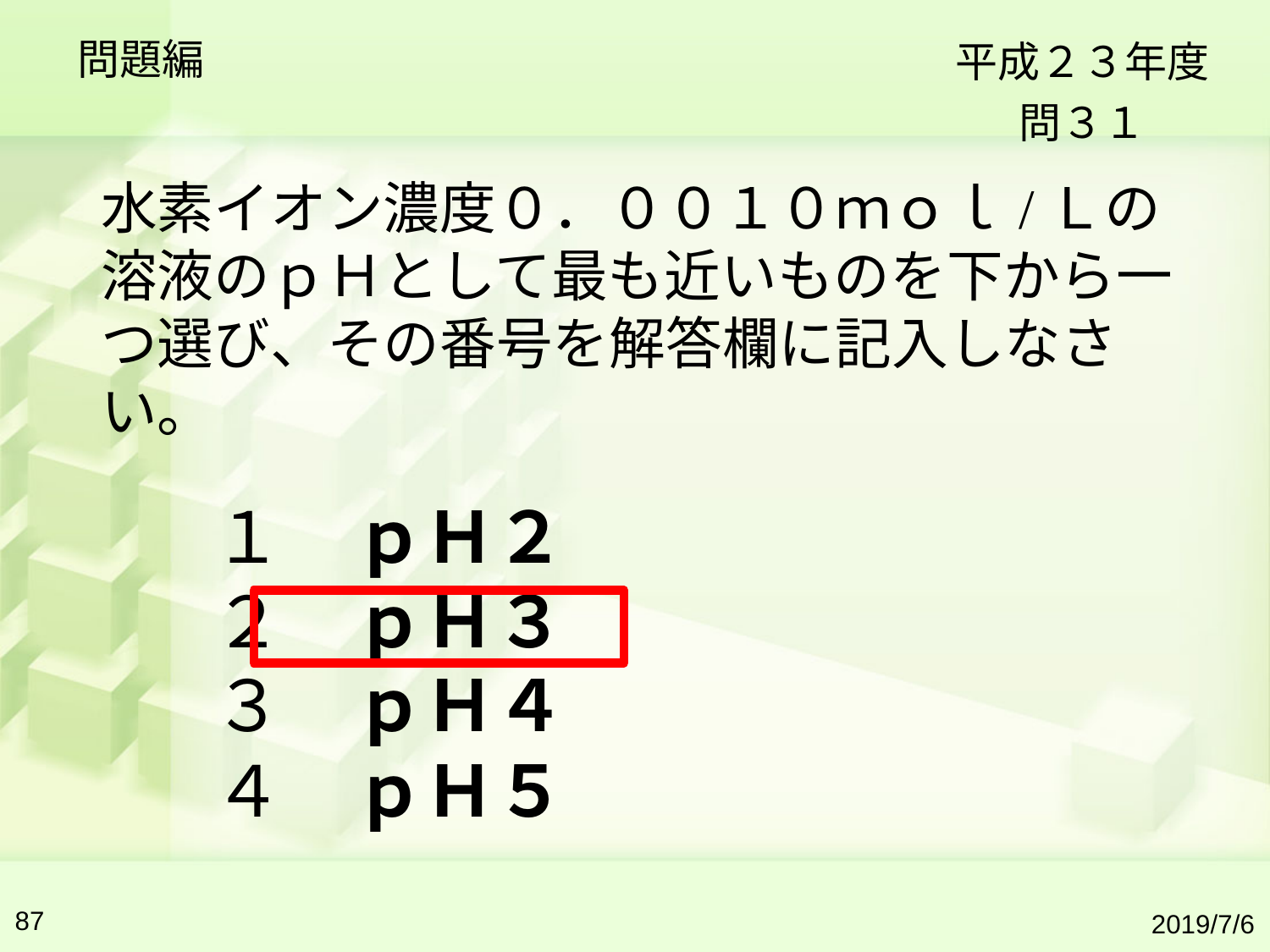

問題編
平成２３年度
問３１
水素イオン濃度０．００１０ｍｏｌ/Ｌの溶液のｐＨとして最も近いものを下から一つ選び、その番号を解答欄に記入しなさい。
１　ｐＨ２
２　ｐＨ３
３　ｐＨ４
４　ｐＨ５

87
2019/7/6